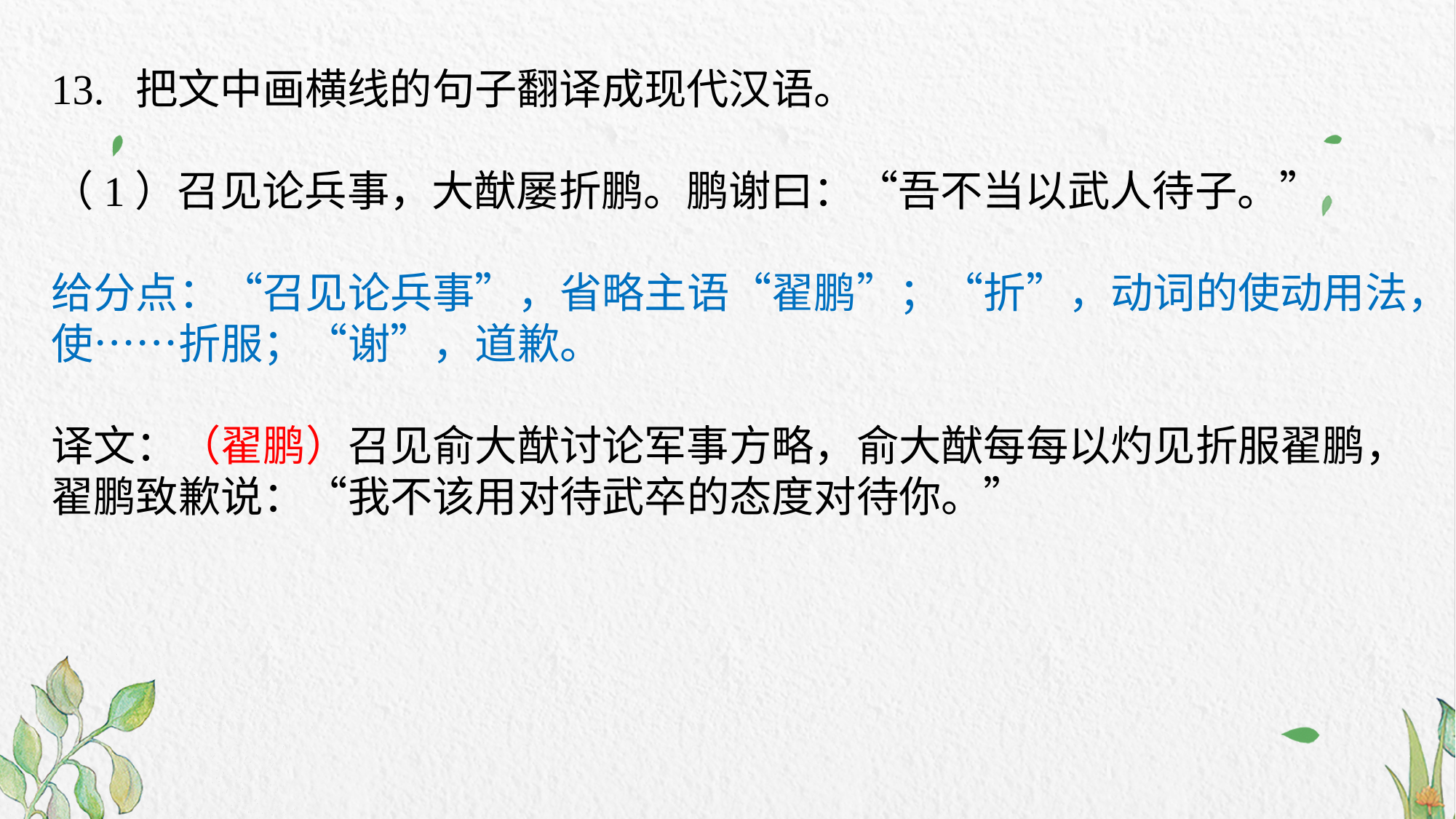

13.  把文中画横线的句子翻译成现代汉语。

（1）召见论兵事，大猷屡折鹏。鹏谢曰：“吾不当以武人待子。”

给分点：“召见论兵事”，省略主语“翟鹏”；“折”，动词的使动用法，使……折服；“谢”，道歉。

译文：（翟鹏）召见俞大猷讨论军事方略，俞大猷每每以灼见折服翟鹏，翟鹏致歉说：“我不该用对待武卒的态度对待你。”